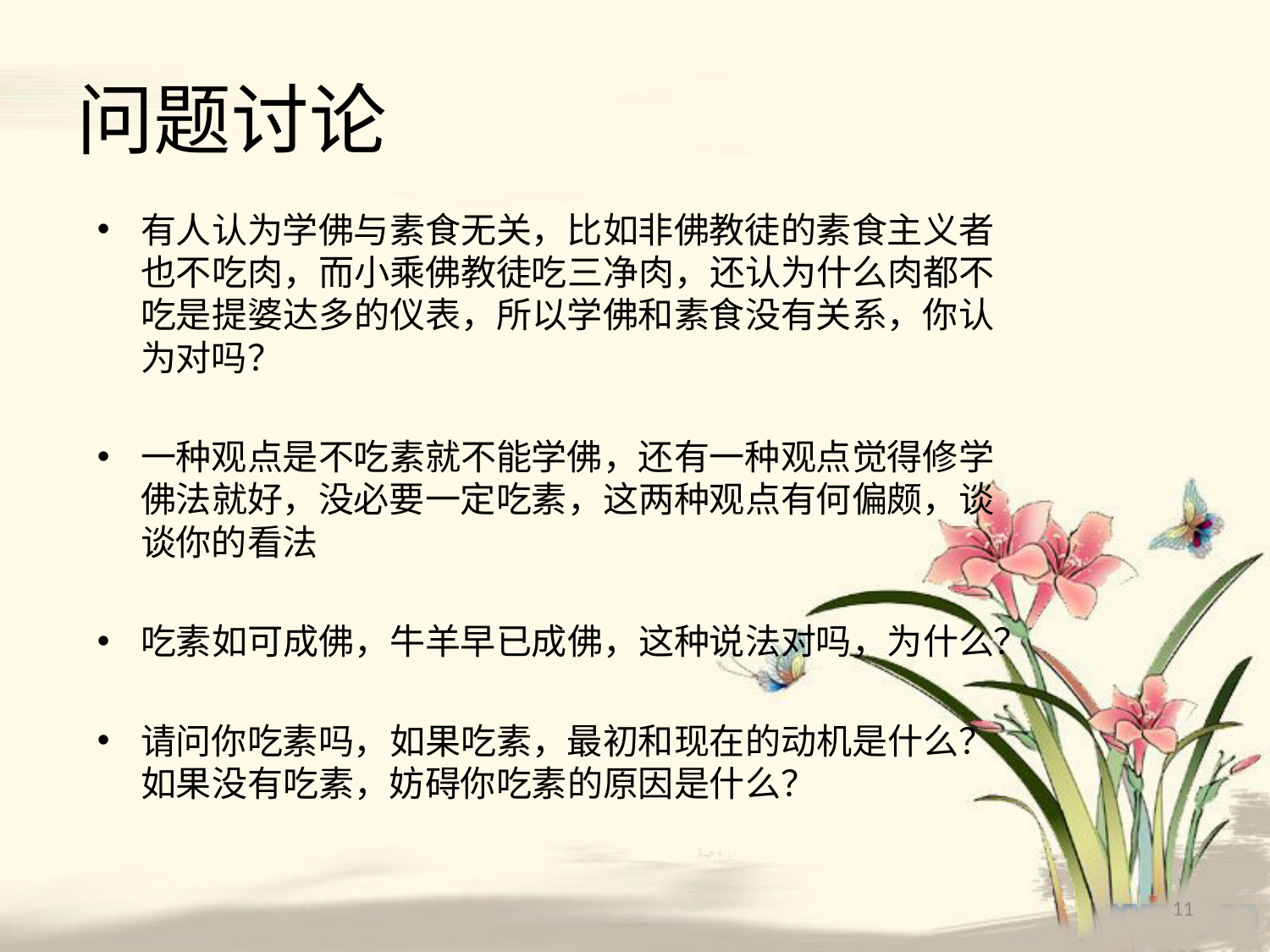

# 问题讨论
有人认为学佛与素食无关，比如非佛教徒的素食主义者也不吃肉，而小乘佛教徒吃三净肉，还认为什么肉都不吃是提婆达多的仪表，所以学佛和素食没有关系，你认为对吗？

一种观点是不吃素就不能学佛，还有一种观点觉得修学佛法就好，没必要一定吃素，这两种观点有何偏颇，谈谈你的看法

吃素如可成佛，牛羊早已成佛，这种说法对吗，为什么？

请问你吃素吗，如果吃素，最初和现在的动机是什么？如果没有吃素，妨碍你吃素的原因是什么？

11